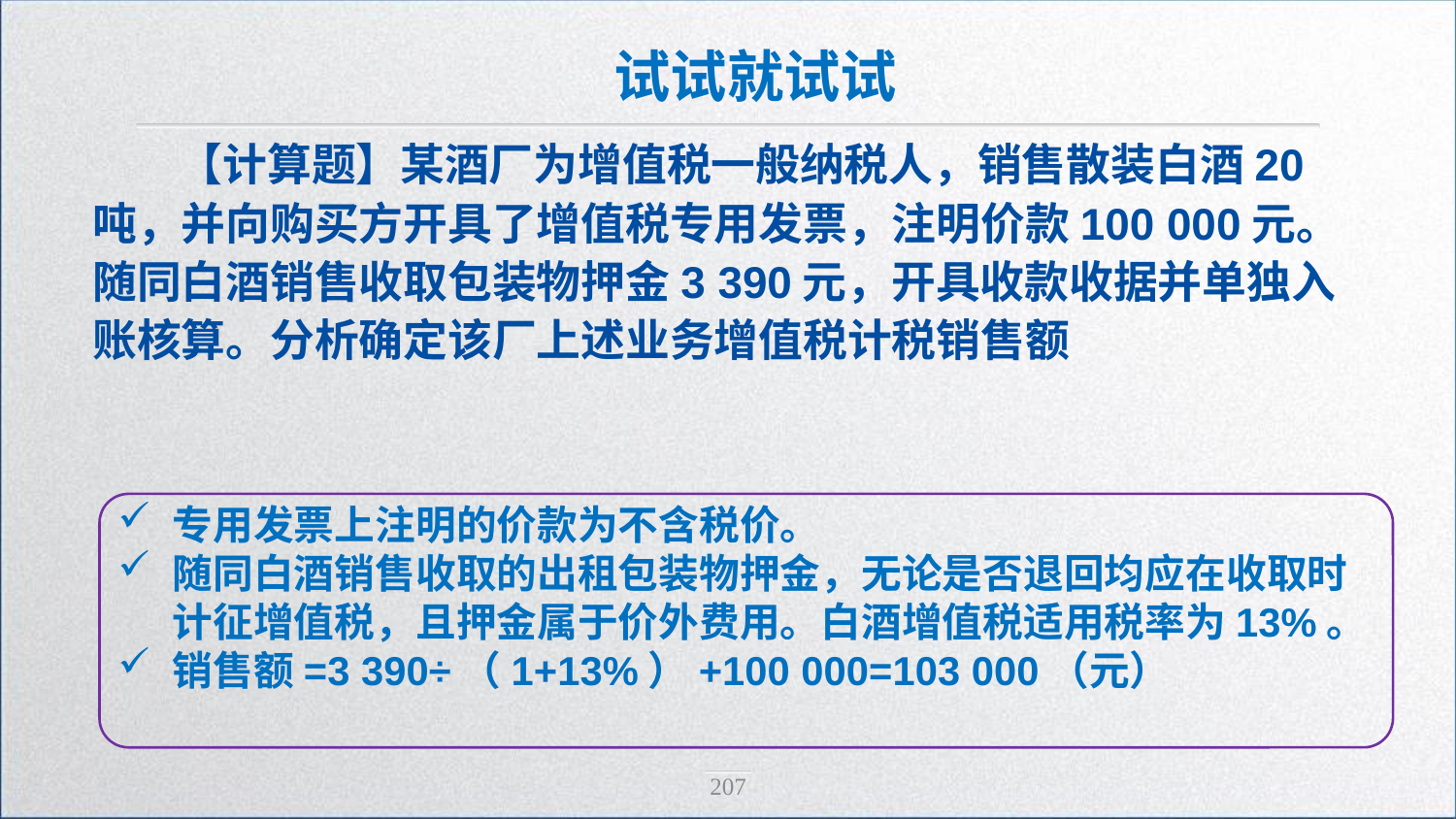

试试就试试
【计算题】某酒厂为增值税一般纳税人，销售散装白酒20吨，并向购买方开具了增值税专用发票，注明价款100 000元。随同白酒销售收取包装物押金3 390元，开具收款收据并单独入账核算。分析确定该厂上述业务增值税计税销售额

专用发票上注明的价款为不含税价。
随同白酒销售收取的出租包装物押金，无论是否退回均应在收取时计征增值税，且押金属于价外费用。白酒增值税适用税率为13%。
销售额=3 390÷（1+13%）+100 000=103 000（元）

207